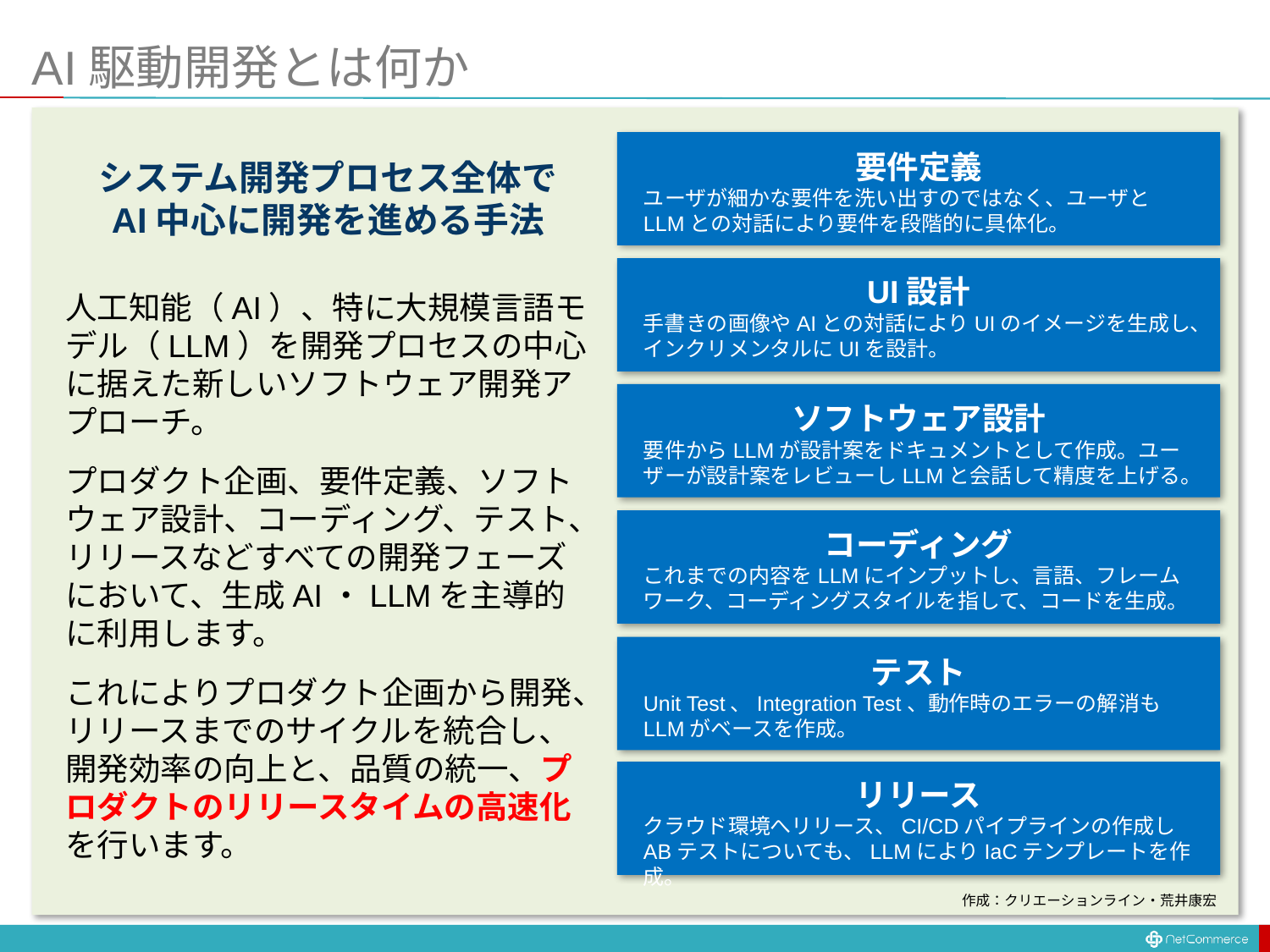

# AI駆動開発とは何か

要件定義
ユーザが細かな要件を洗い出すのではなく、ユーザとLLMとの対話により要件を段階的に具体化。
システム開発プロセス全体で
AI中心に開発を進める手法

UI設計
手書きの画像やAIとの対話によりUIのイメージを生成し、インクリメンタルにUIを設計。
人工知能（AI）、特に大規模言語モデル（LLM）を開発プロセスの中心に据えた新しいソフトウェア開発アプローチ。
プロダクト企画、要件定義、ソフトウェア設計、コーディング、テスト、リリースなどすべての開発フェーズにおいて、生成AI・LLMを主導的に利用します。
これによりプロダクト企画から開発、リリースまでのサイクルを統合し、開発効率の向上と、品質の統一、プロダクトのリリースタイムの高速化を行います。

ソフトウェア設計
要件からLLMが設計案をドキュメントとして作成。ユーザーが設計案をレビューしLLMと会話して精度を上げる。

コーディング
これまでの内容をLLMにインプットし、言語、フレームワーク、コーディングスタイルを指して、コードを生成。

テスト
Unit Test、Integration Test、動作時のエラーの解消もLLMがベースを作成。

リリース
クラウド環境へリリース、CI/CDパイプラインの作成しABテストについても、LLMによりIaCテンプレートを作成。
作成：クリエーションライン・荒井康宏